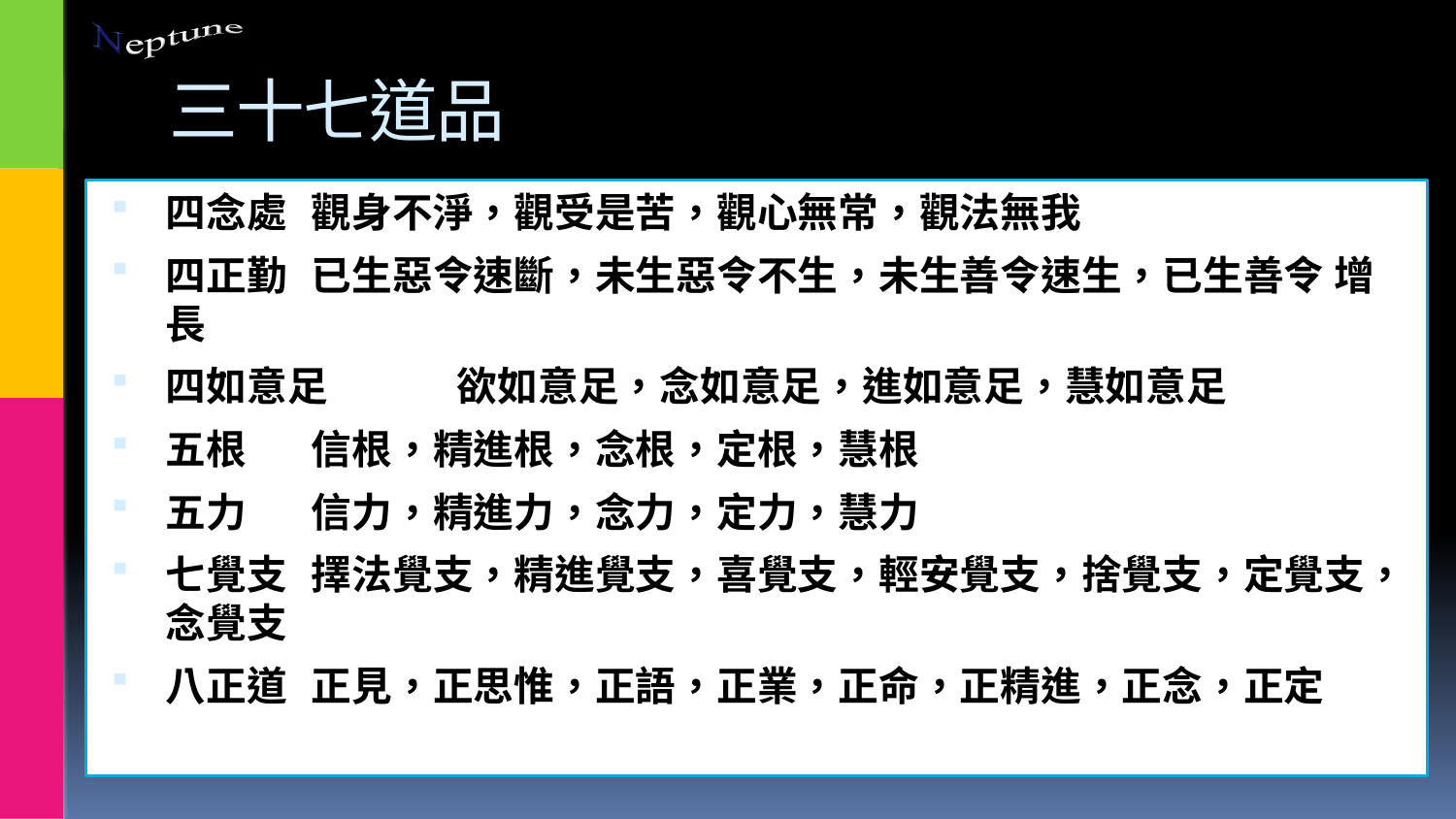

# 三十七道品
四念處	觀身不淨，觀受是苦，觀心無常，觀法無我
四正勤	已生惡令速斷，未生惡令不生，未生善令速生，已生善令 增長
四如意足	欲如意足，念如意足，進如意足，慧如意足
五根	信根，精進根，念根，定根，慧根
五力	信力，精進力，念力，定力，慧力
七覺支	擇法覺支，精進覺支，喜覺支，輕安覺支，捨覺支，定覺支，念覺支
八正道	正見，正思惟，正語，正業，正命，正精進，正念，正定